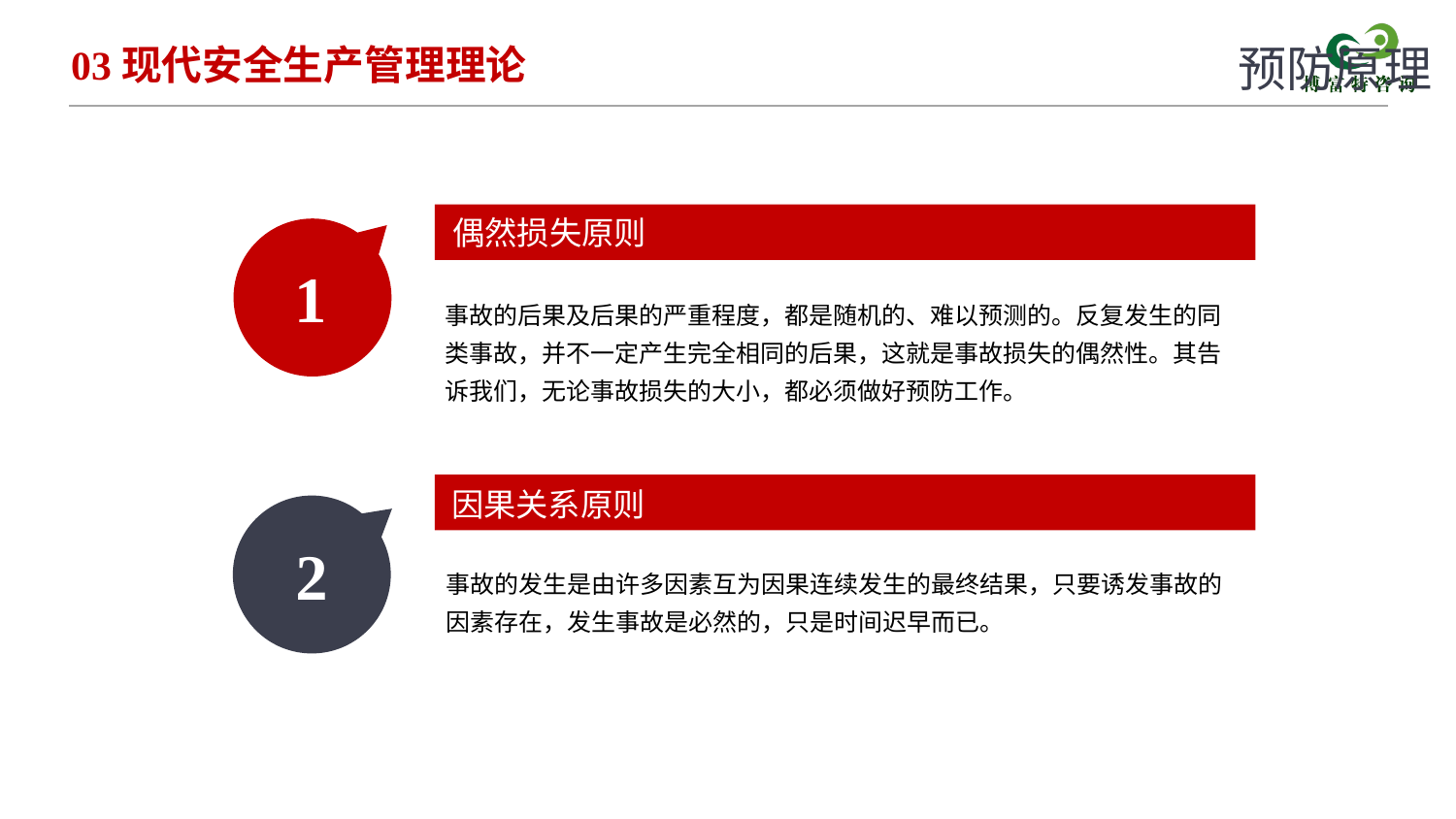

预防原理
03现代安全生产管理理论

偶然损失原则
1
事故的后果及后果的严重程度，都是随机的、难以预测的。反复发生的同类事故，并不一定产生完全相同的后果，这就是事故损失的偶然性。其告诉我们，无论事故损失的大小，都必须做好预防工作。

因果关系原则

事故的发生是由许多因素互为因果连续发生的最终结果，只要诱发事故的因素存在，发生事故是必然的，只是时间迟早而已。
2